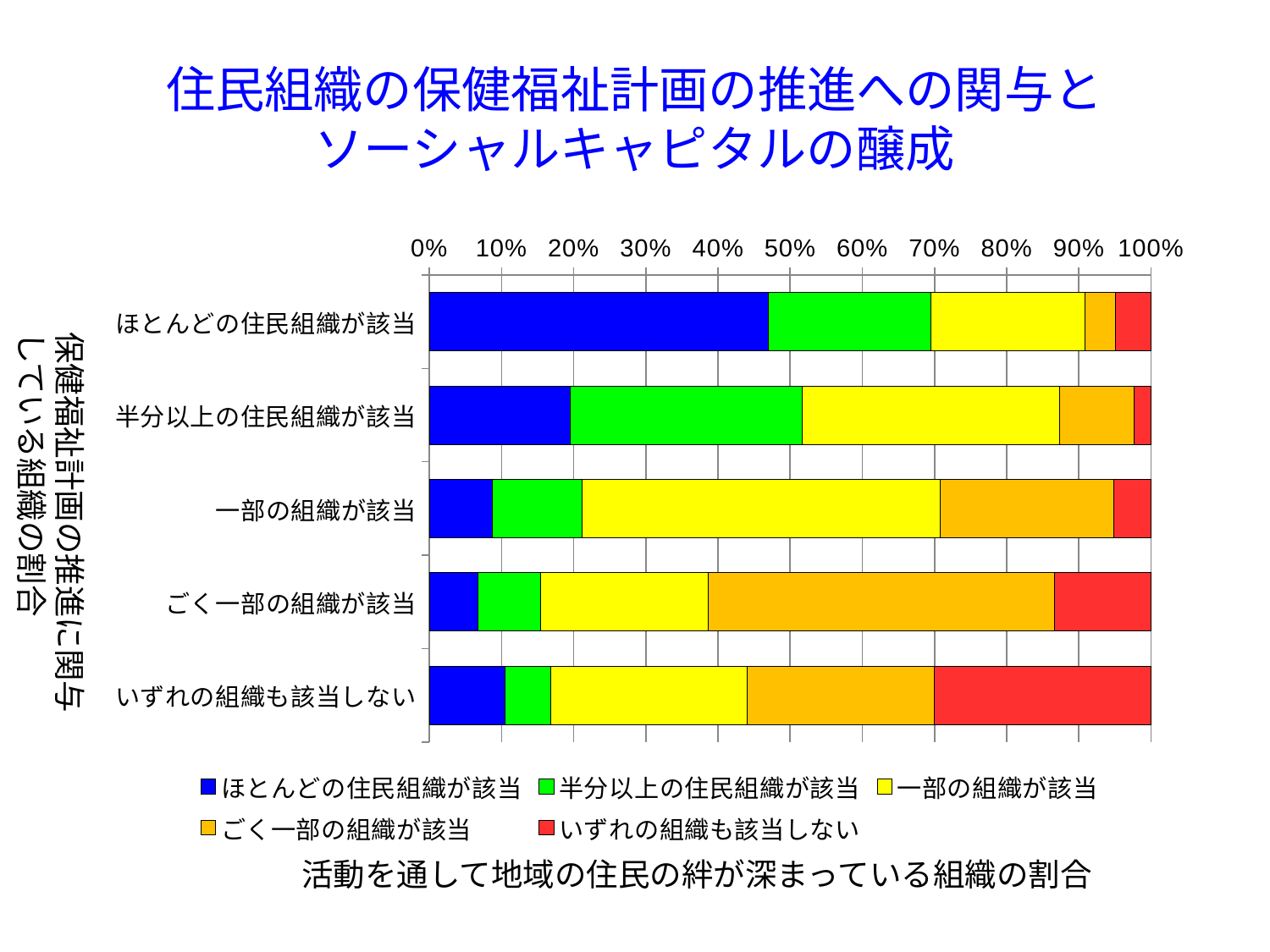

# 住民組織の保健福祉計画の推進への関与と ソーシャルキャピタルの醸成

### Chart

| Category | ほとんどの住民組織が該当 | 半分以上の住民組織が該当 | 一部の組織が該当 | ごく一部の組織が該当 | いずれの組織も該当しない |
|---|---|---|---|---|---|
| ほとんどの住民組織が該当 | 77.0 | 37.0 | 35.0 | 7.0 | 8.0 |
| 半分以上の住民組織が該当 | 17.0 | 28.0 | 31.0 | 9.0 | 2.0 |
| 一部の組織が該当 | 24.0 | 34.0 | 136.0 | 66.0 | 14.0 |
| ごく一部の組織が該当 | 13.0 | 17.0 | 45.0 | 93.0 | 26.0 |
| いずれの組織も該当しない | 15.0 | 9.0 | 39.0 | 37.0 | 43.0 |
保健福祉計画の推進に関与
している組織の割合
活動を通して地域の住民の絆が深まっている組織の割合